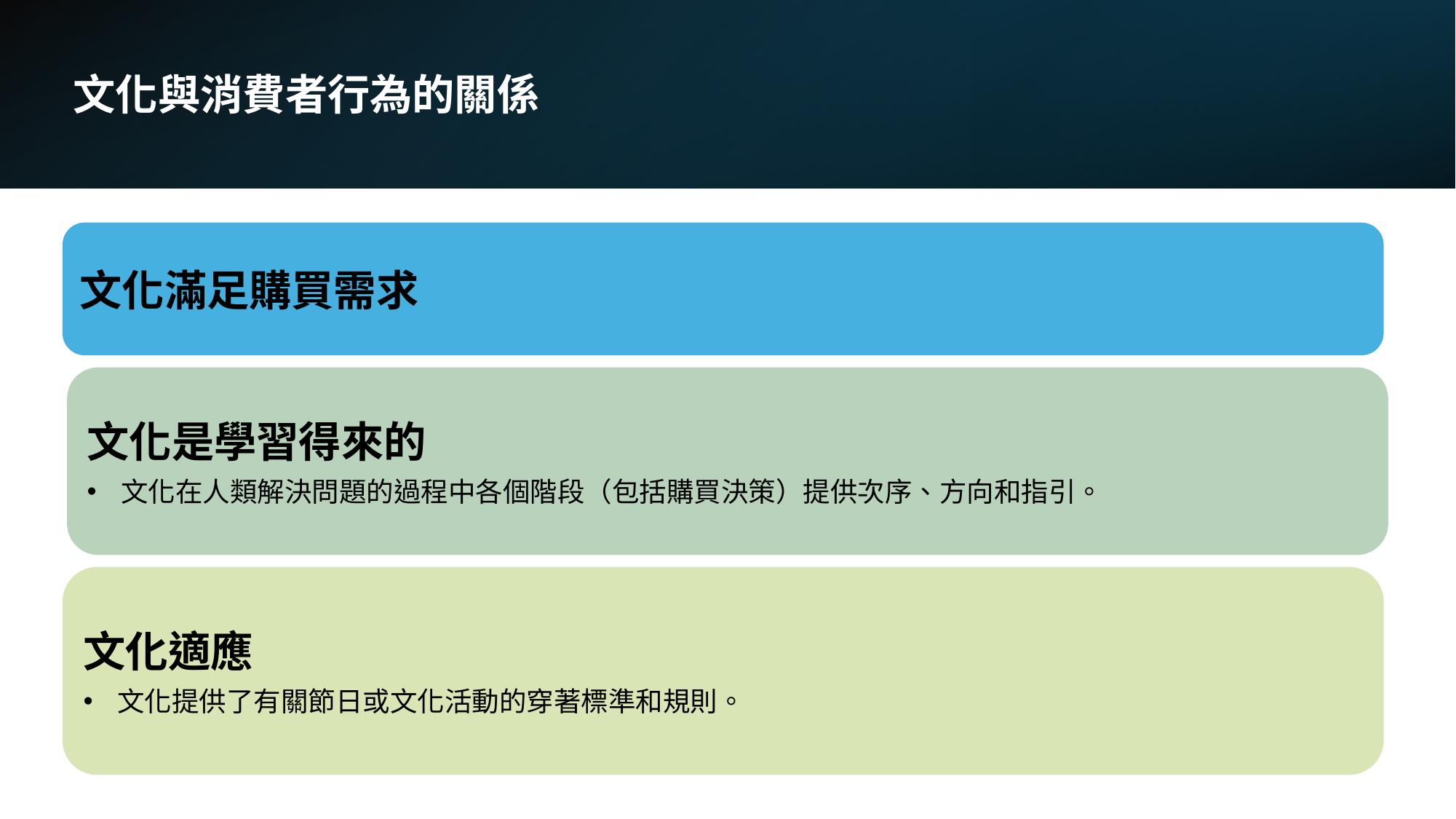

文化與消費者行為的關係
文化滿足購買需求
文化是學習得來的
文化在人類解決問題的過程中各個階段（包括購買決策）提供次序、方向和指引。
文化適應
文化提供了有關節日或文化活動的穿著標準和規則。
8